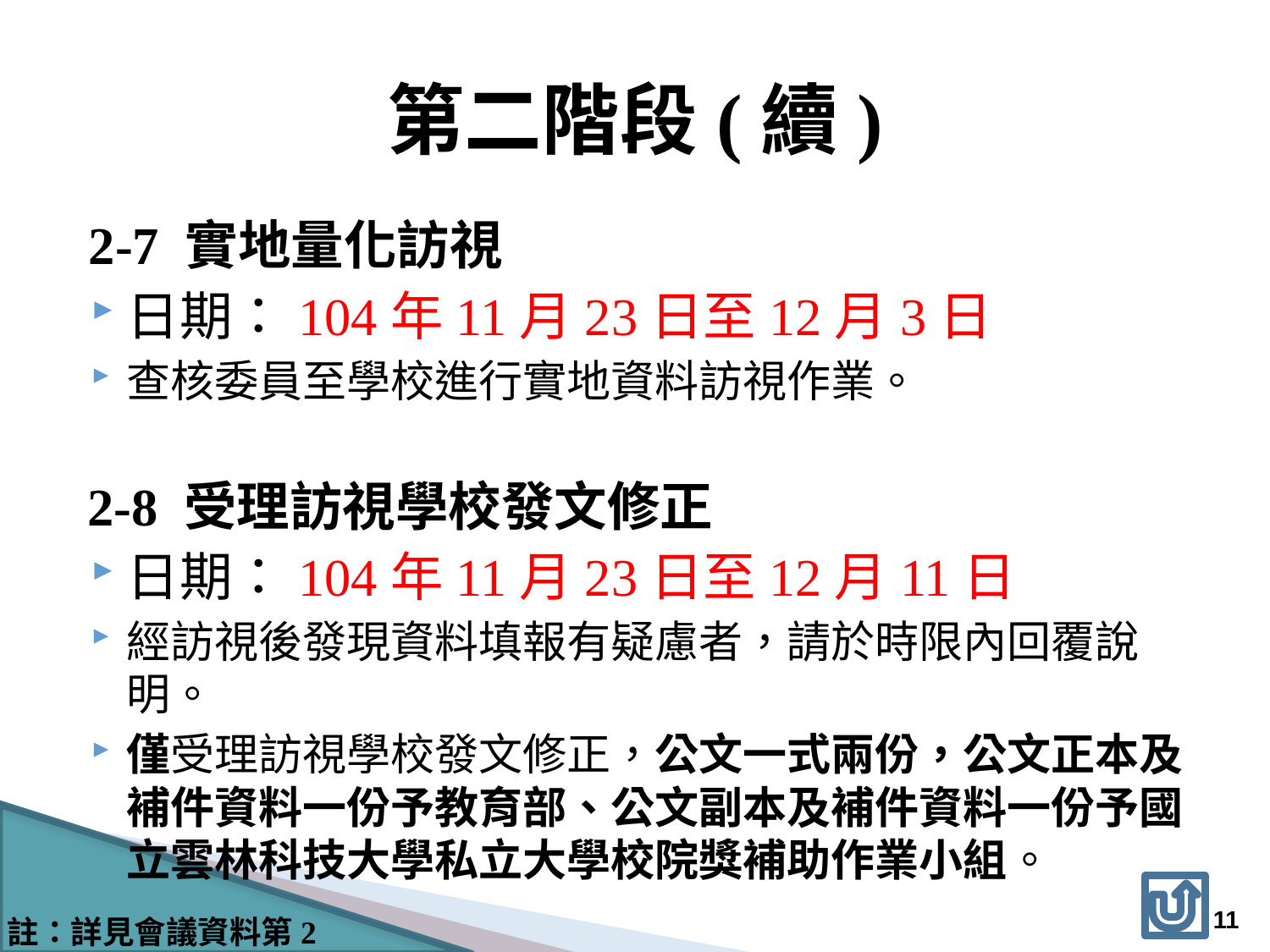

# 第二階段(續)
2-7 實地量化訪視
日期：104年11月23日至12月3日
查核委員至學校進行實地資料訪視作業。

2-8 受理訪視學校發文修正
日期：104年11月23日至12月11日
經訪視後發現資料填報有疑慮者，請於時限內回覆說明。
僅受理訪視學校發文修正，公文一式兩份，公文正本及補件資料一份予教育部、公文副本及補件資料一份予國立雲林科技大學私立大學校院獎補助作業小組。

11
註：詳見會議資料第2頁